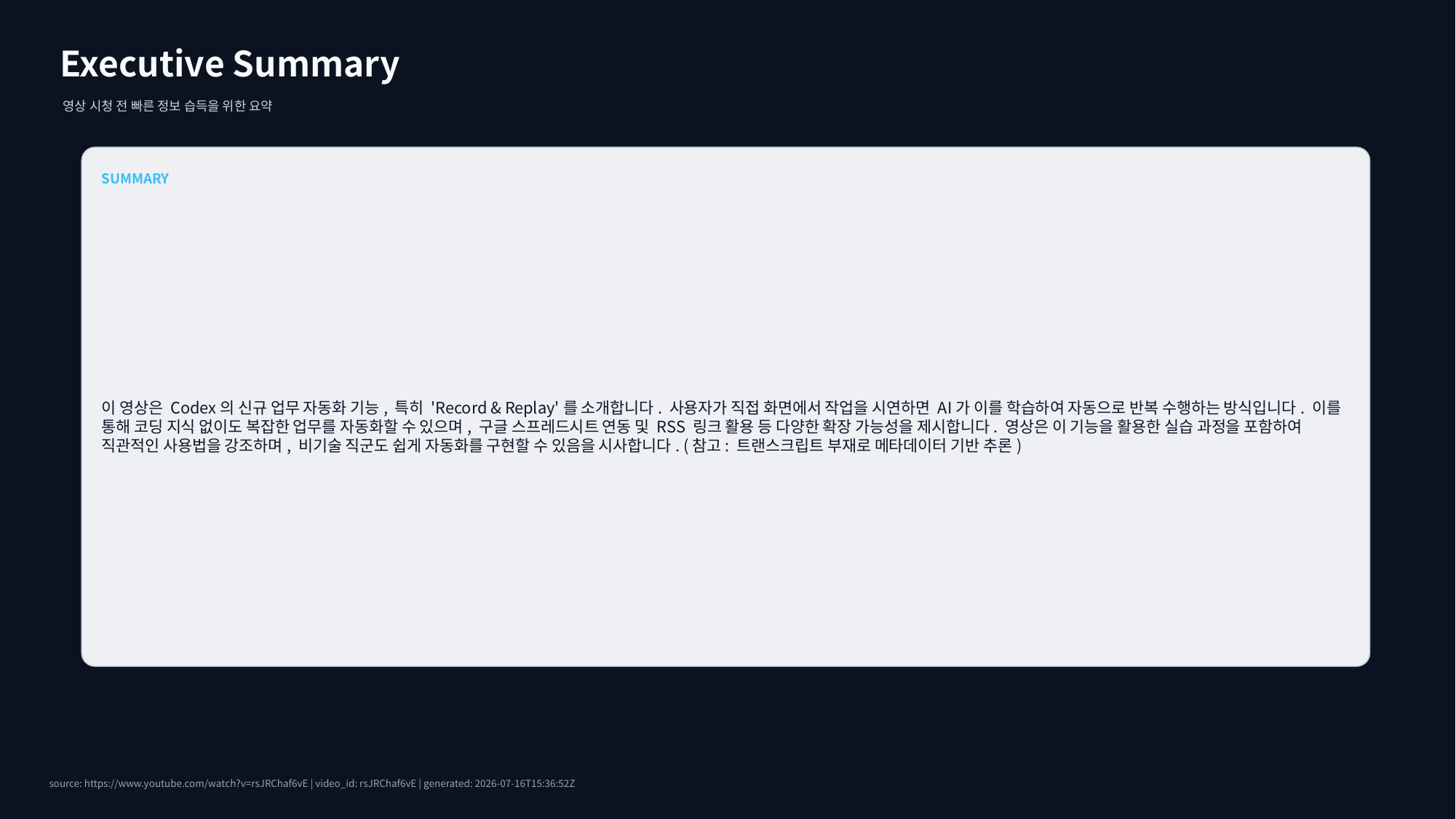

Executive Summary
영상 시청 전 빠른 정보 습득을 위한 요약

SUMMARY
이 영상은 Codex의 신규 업무 자동화 기능, 특히 'Record & Replay'를 소개합니다. 사용자가 직접 화면에서 작업을 시연하면 AI가 이를 학습하여 자동으로 반복 수행하는 방식입니다. 이를 통해 코딩 지식 없이도 복잡한 업무를 자동화할 수 있으며, 구글 스프레드시트 연동 및 RSS 링크 활용 등 다양한 확장 가능성을 제시합니다. 영상은 이 기능을 활용한 실습 과정을 포함하여 직관적인 사용법을 강조하며, 비기술 직군도 쉽게 자동화를 구현할 수 있음을 시사합니다. (참고: 트랜스크립트 부재로 메타데이터 기반 추론)
source: https://www.youtube.com/watch?v=rsJRChaf6vE | video_id: rsJRChaf6vE | generated: 2026-07-16T15:36:52Z